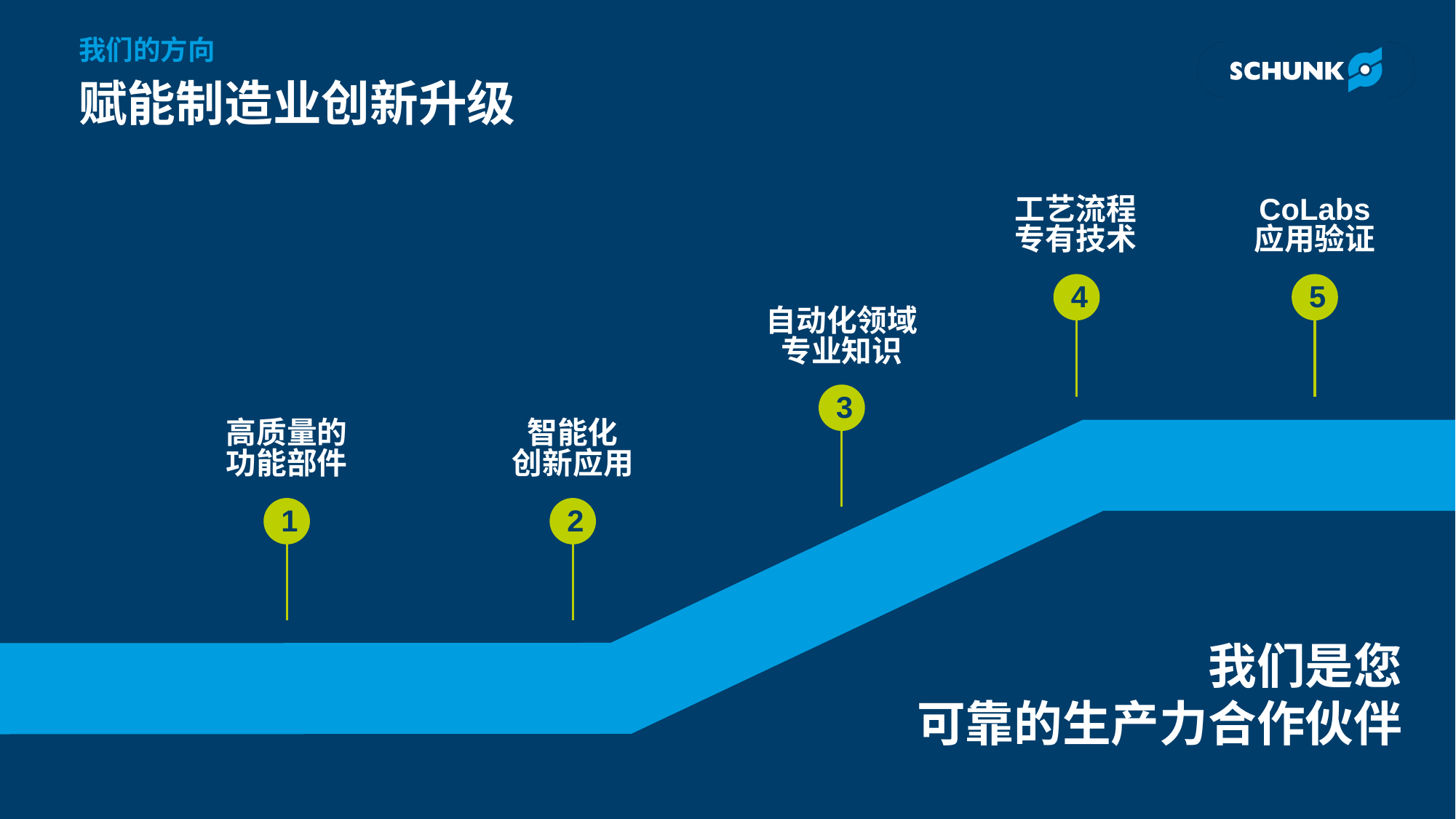

我们的方向
# 赋能制造业创新升级
工艺流程
专有技术
CoLabs
应用验证
4
5
自动化领域
专业知识
3
高质量的
功能部件
智能化
创新应用

1
2
我们是您
可靠的生产力合作伙伴
7